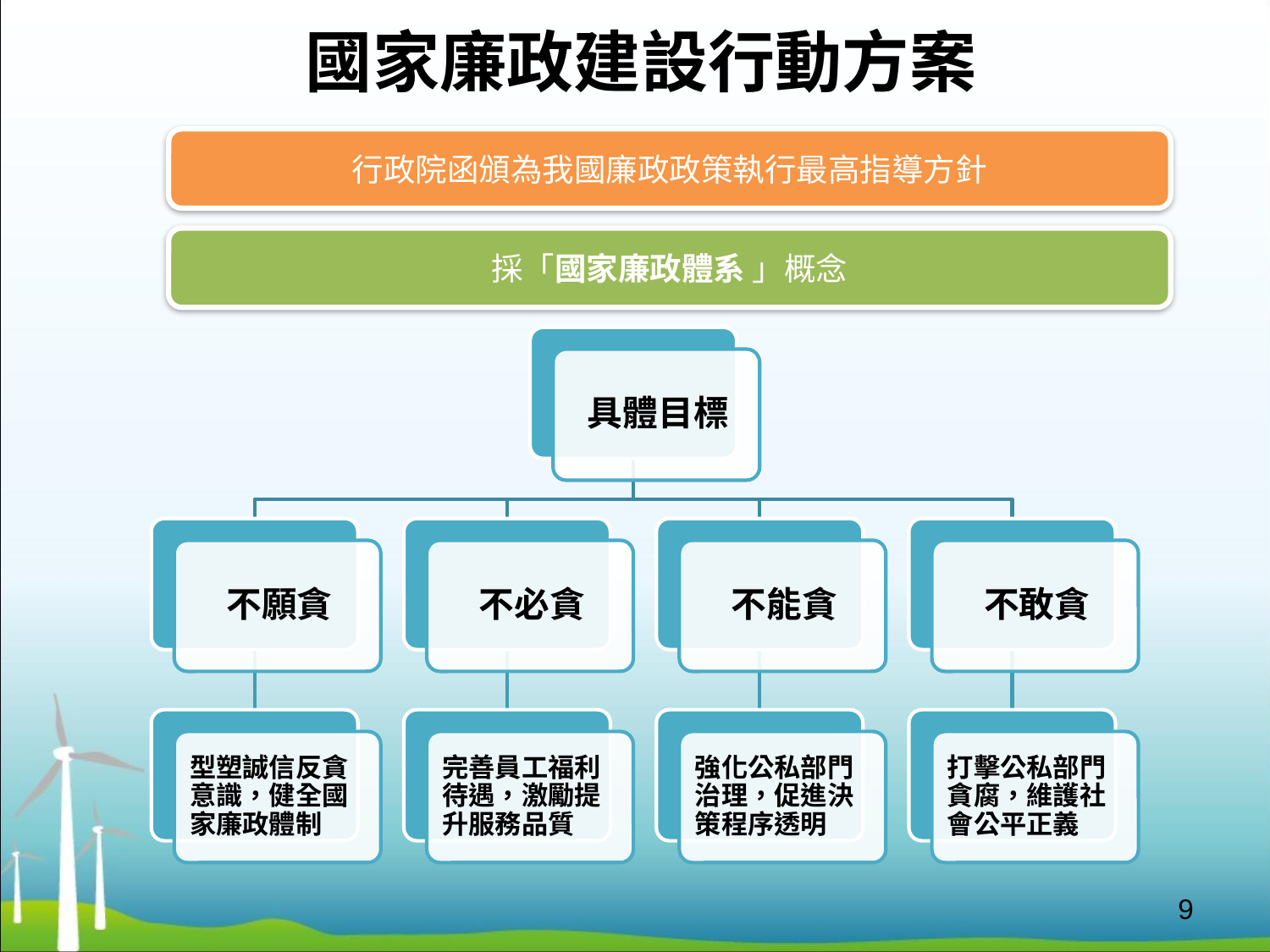

# 國家廉政建設行動方案
行政院函頒為我國廉政政策執行最高指導方針
採「國家廉政體系 」概念
具體目標
不願貪
型塑誠信反貪意識，健全國家廉政體制
不必貪
完善員工福利待遇，激勵提升服務品質
不能貪
強化公私部門治理，促進決策程序透明
不敢貪
打擊公私部門貪腐，維護社會公平正義
9